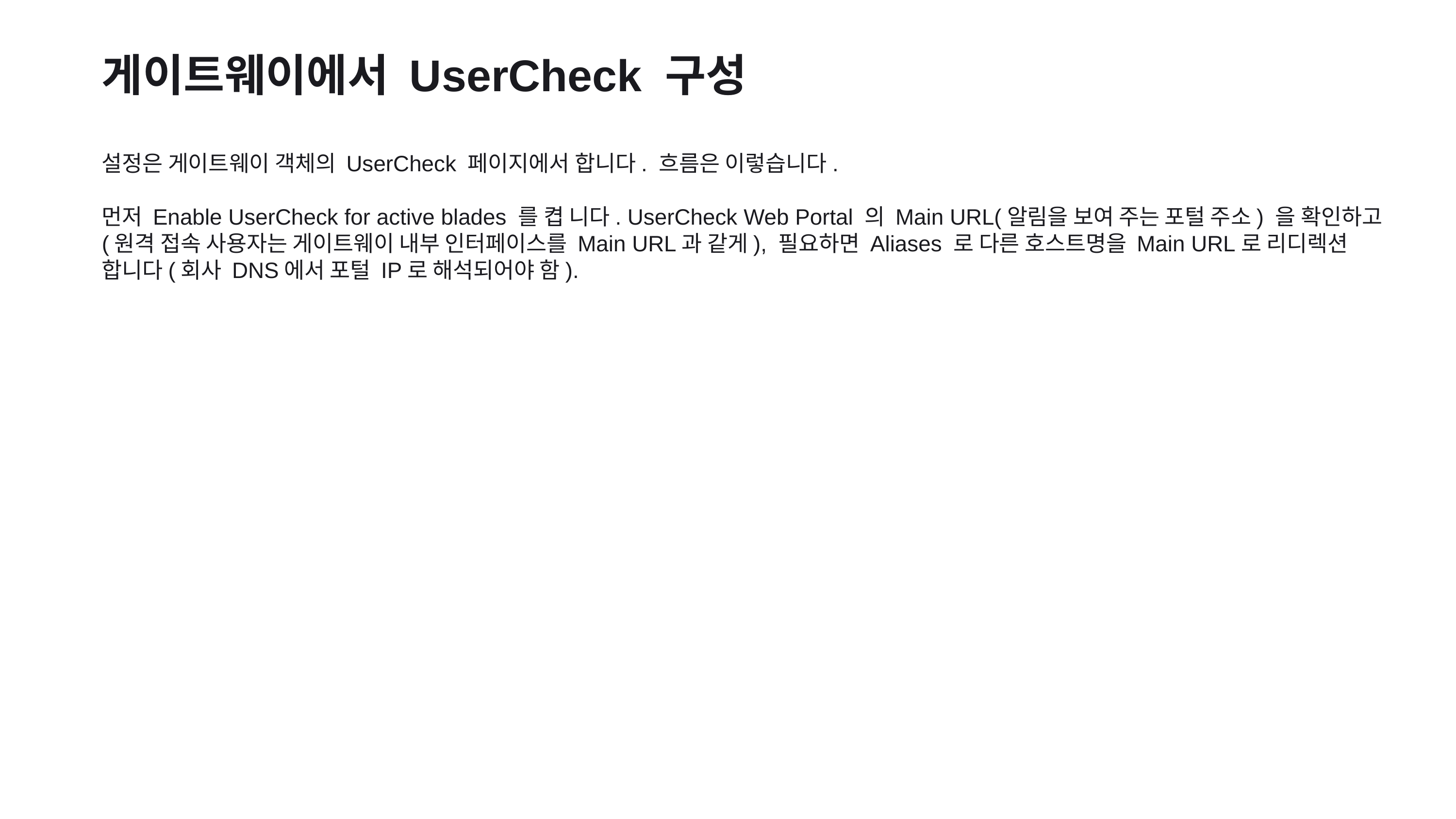

게이트웨이에서 UserCheck 구성
설정은 게이트웨이 객체의 UserCheck 페이지에서 합니다. 흐름은 이렇습니다.

먼저 Enable UserCheck for active blades 를 켭 니다. UserCheck Web Portal 의 Main URL(알림을 보여 주는 포털 주소) 을 확인하고(원격 접속 사용자는 게이트웨이 내부 인터페이스를 Main URL과 같게), 필요하면 Aliases 로 다른 호스트명을 Main URL로 리디렉션 합니다(회사 DNS에서 포털 IP로 해석되어야 함).